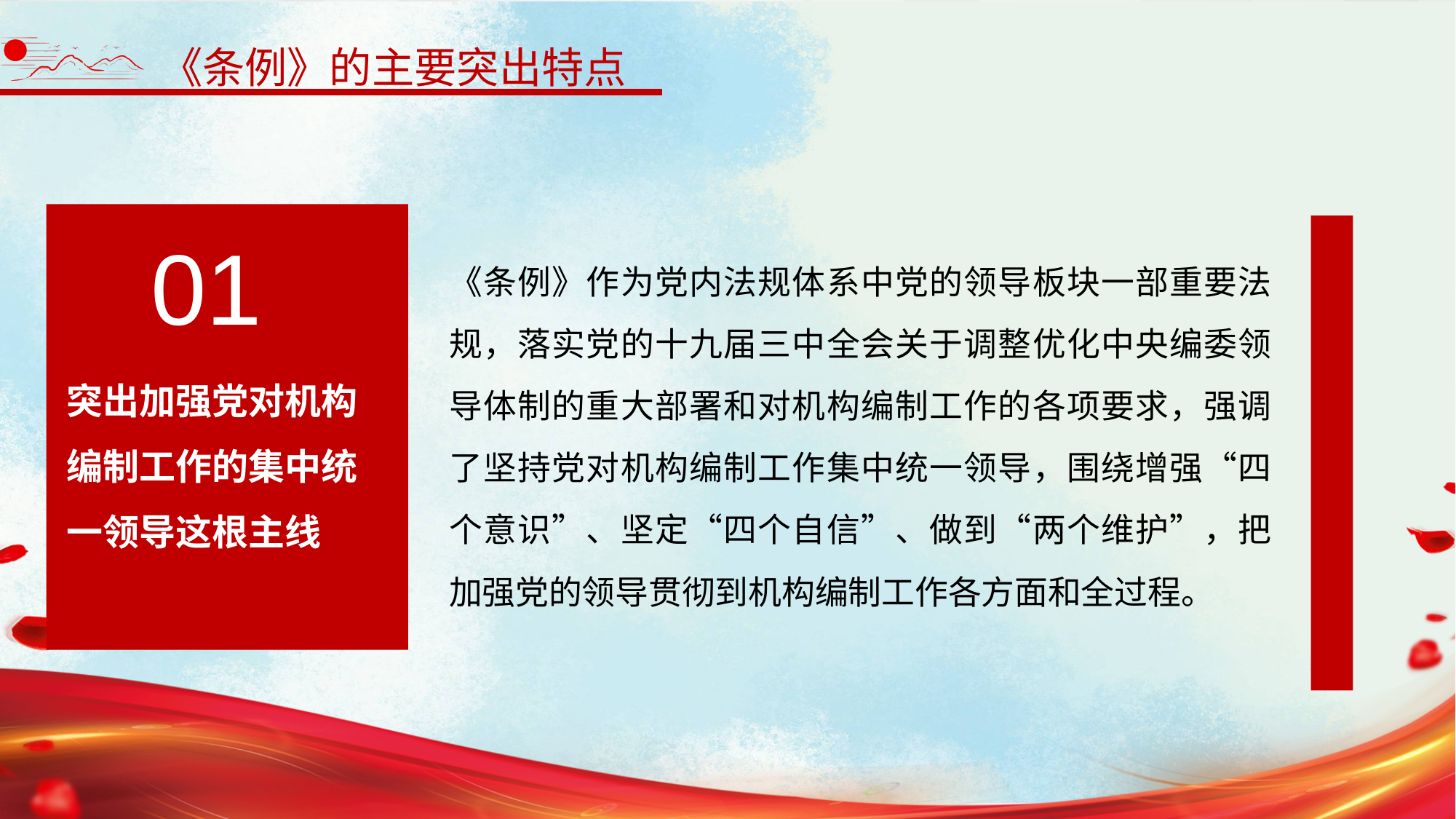

《条例》的主要突出特点

01

《条例》作为党内法规体系中党的领导板块一部重要法规，落实党的十九届三中全会关于调整优化中央编委领导体制的重大部署和对机构编制工作的各项要求，强调了坚持党对机构编制工作集中统一领导，围绕增强“四个意识”、坚定“四个自信”、做到“两个维护”，把加强党的领导贯彻到机构编制工作各方面和全过程。
突出加强党对机构编制工作的集中统一领导这根主线